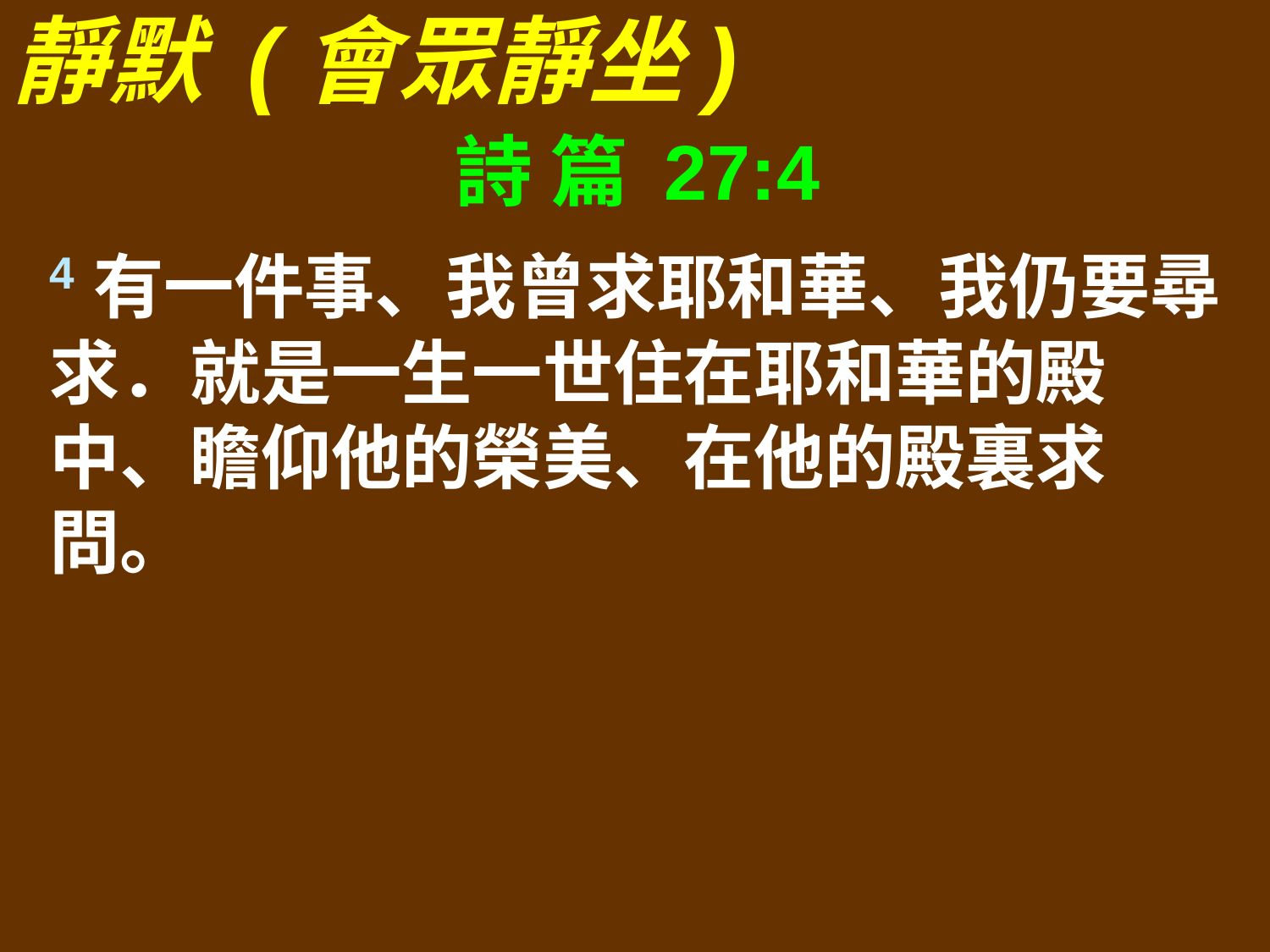

靜默 (會眾靜坐)
詩 篇 27:4
4有一件事、我曾求耶和華、我仍要尋求．就是一生一世住在耶和華的殿中、瞻仰他的榮美、在他的殿裏求問。